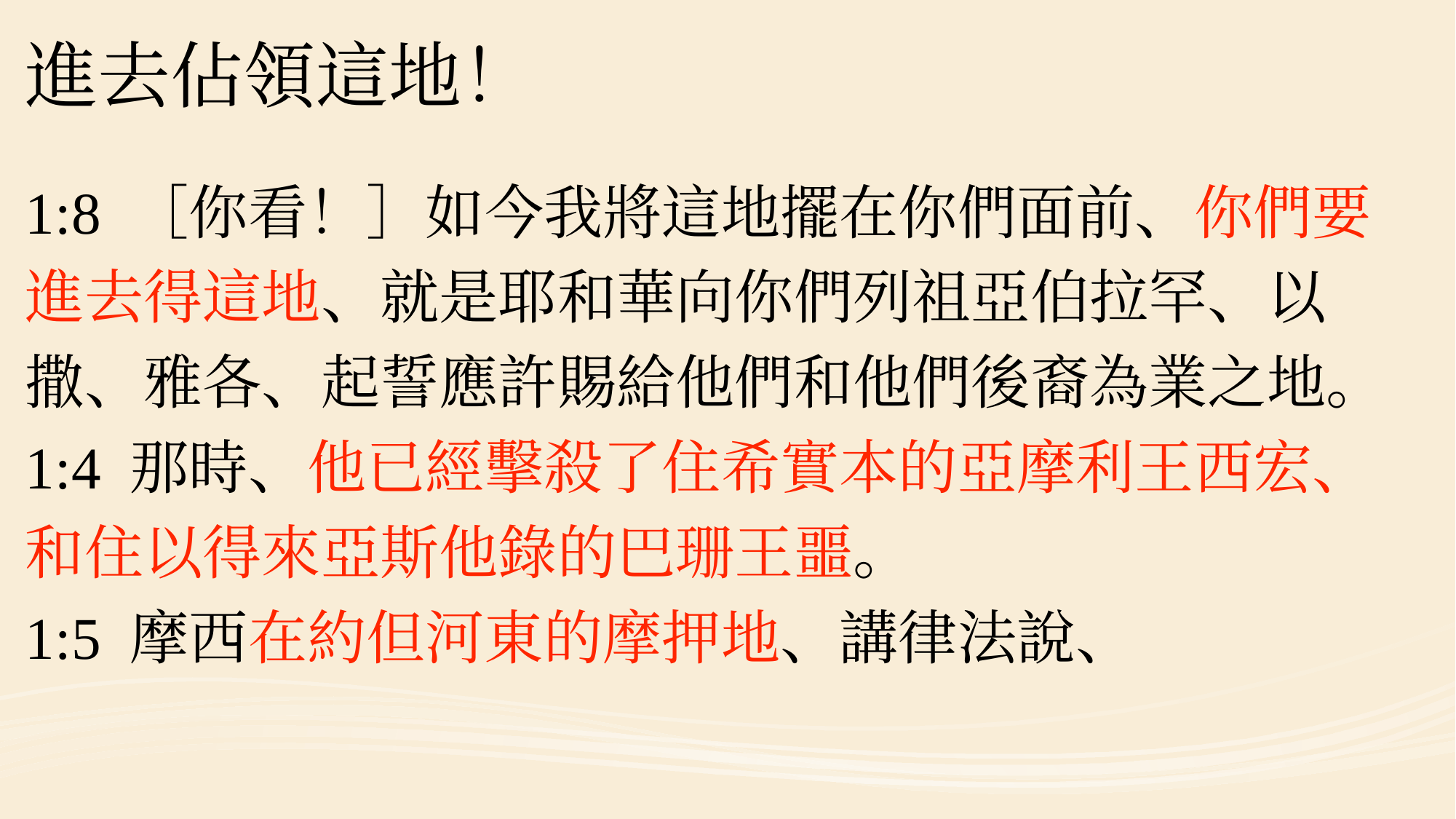

#
進去佔領這地！

1:8 ［你看！］如今我將這地擺在你們面前、你們要進去得這地、就是耶和華向你們列祖亞伯拉罕、以撒、雅各、起誓應許賜給他們和他們後裔為業之地。
1:4 那時、他已經擊殺了住希實本的亞摩利王西宏、和住以得來亞斯他錄的巴珊王噩。
1:5 摩西在約但河東的摩押地、講律法說、
15